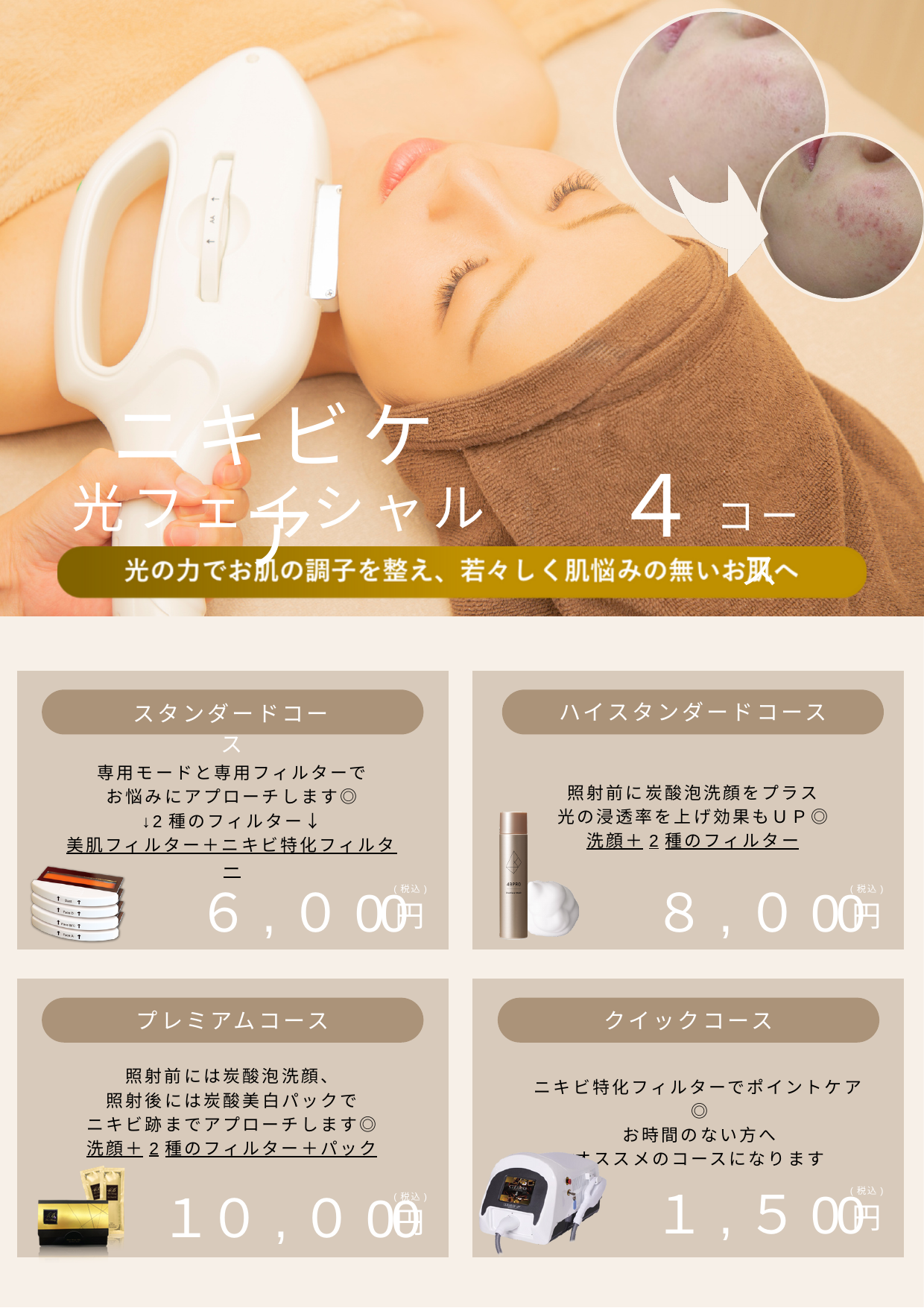

ニキビケア
４
光フェイシャル
コース

ハイスタンダードコース
ハイスタンダードコース
スタンダードコース
専用モードと専用フィルターで
お悩みにアプローチします◎
↓2種のフィルター↓
美肌フィルター＋ニキビ特化フィルター

照射前に炭酸泡洗顔をプラス
光の浸透率を上げ効果もＵＰ◎
洗顔＋2種のフィルター

６,０00
(税込)
円
８,０00
(税込)
円

プレミアムコース
クイックコース
照射前には炭酸泡洗顔、
照射後には炭酸美白パックで
ニキビ跡までアプローチします◎
洗顔＋2種のフィルター＋パック

ニキビ特化フィルターでポイントケア◎
お時間のない方へ
オススメのコースになります

１,５00
(税込)
円
１０,０00
(税込)
円